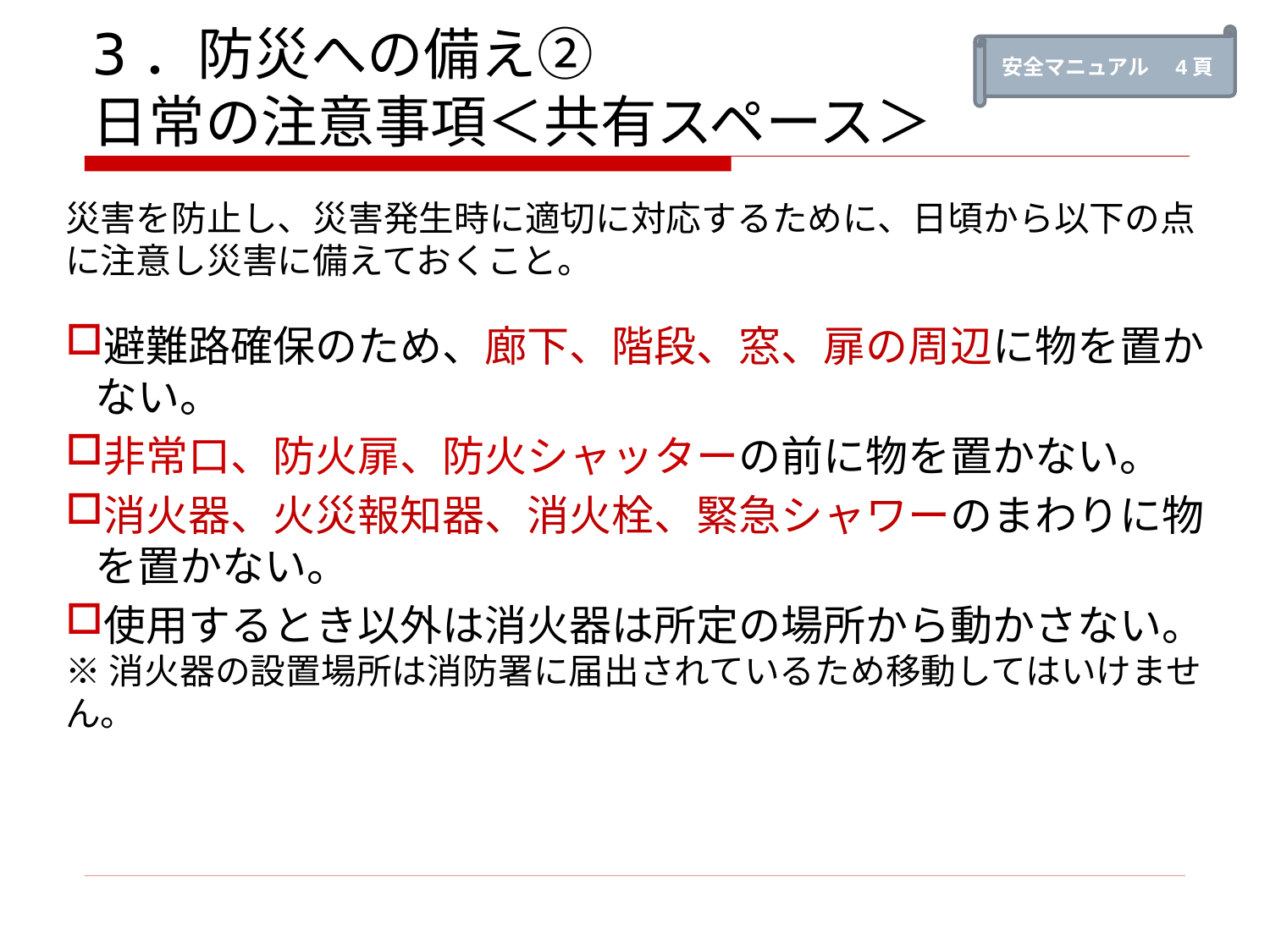

安全マニュアル　4頁
3．防災への備え②　
日常の注意事項＜共有スペース＞
災害を防止し、災害発生時に適切に対応するために、日頃から以下の点に注意し災害に備えておくこと。

避難路確保のため、廊下、階段、窓、扉の周辺に物を置かない。
非常口、防火扉、防火シャッターの前に物を置かない。
消火器、火災報知器、消火栓、緊急シャワーのまわりに物を置かない。
使用するとき以外は消火器は所定の場所から動かさない。
※消火器の設置場所は消防署に届出されているため移動してはいけません。